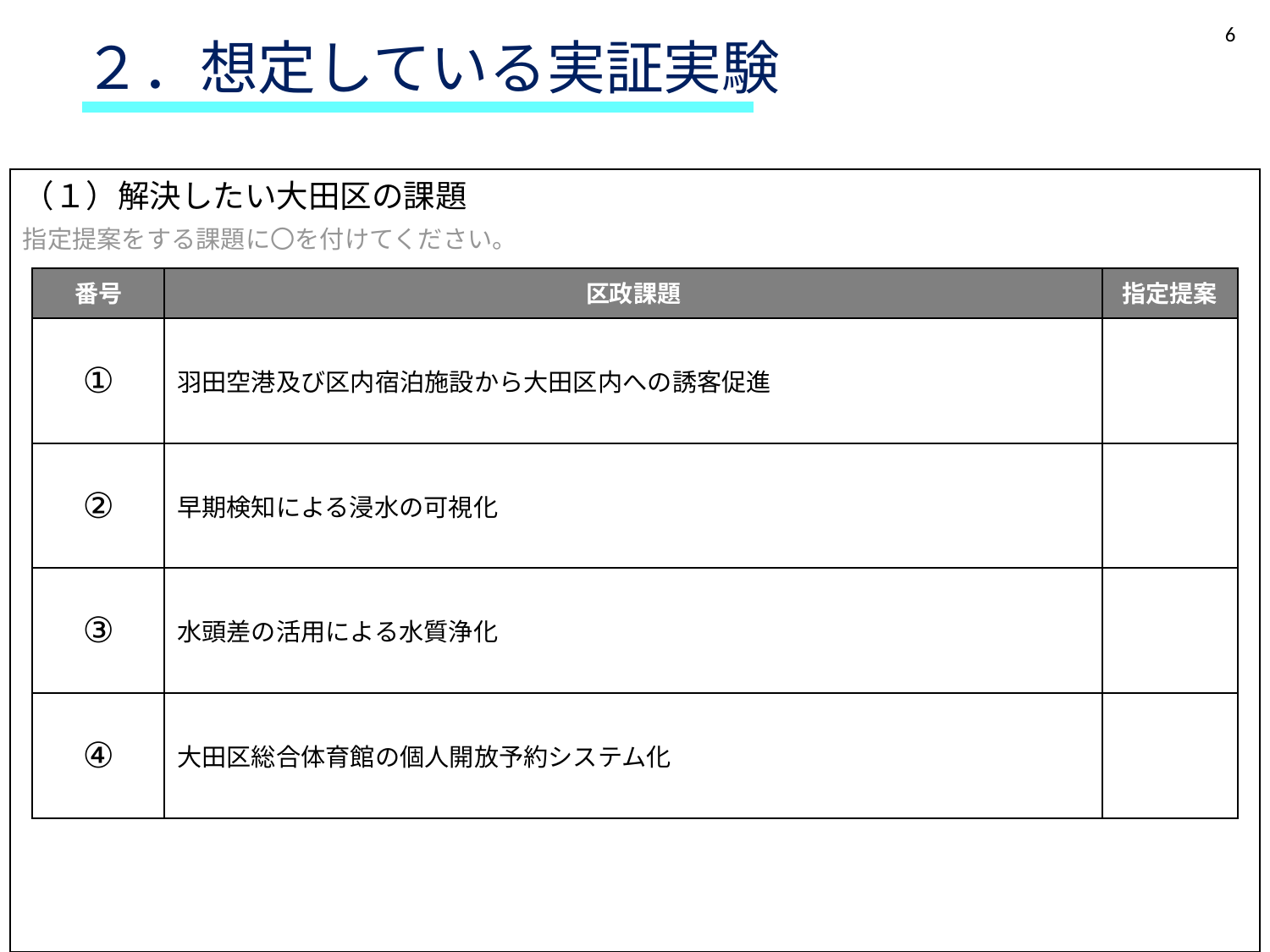

（１）解決したい大田区の課題
指定提案をする課題に〇を付けてください。

| 番号 | 区政課題 | 指定提案 |
| --- | --- | --- |
| ① | 羽田空港及び区内宿泊施設から大田区内への誘客促進 |  |
| ② | 早期検知による浸水の可視化 |  |
| ③ | 水頭差の活用による水質浄化 |  |
| ④ | 大田区総合体育館の個人開放予約システム化 |  |